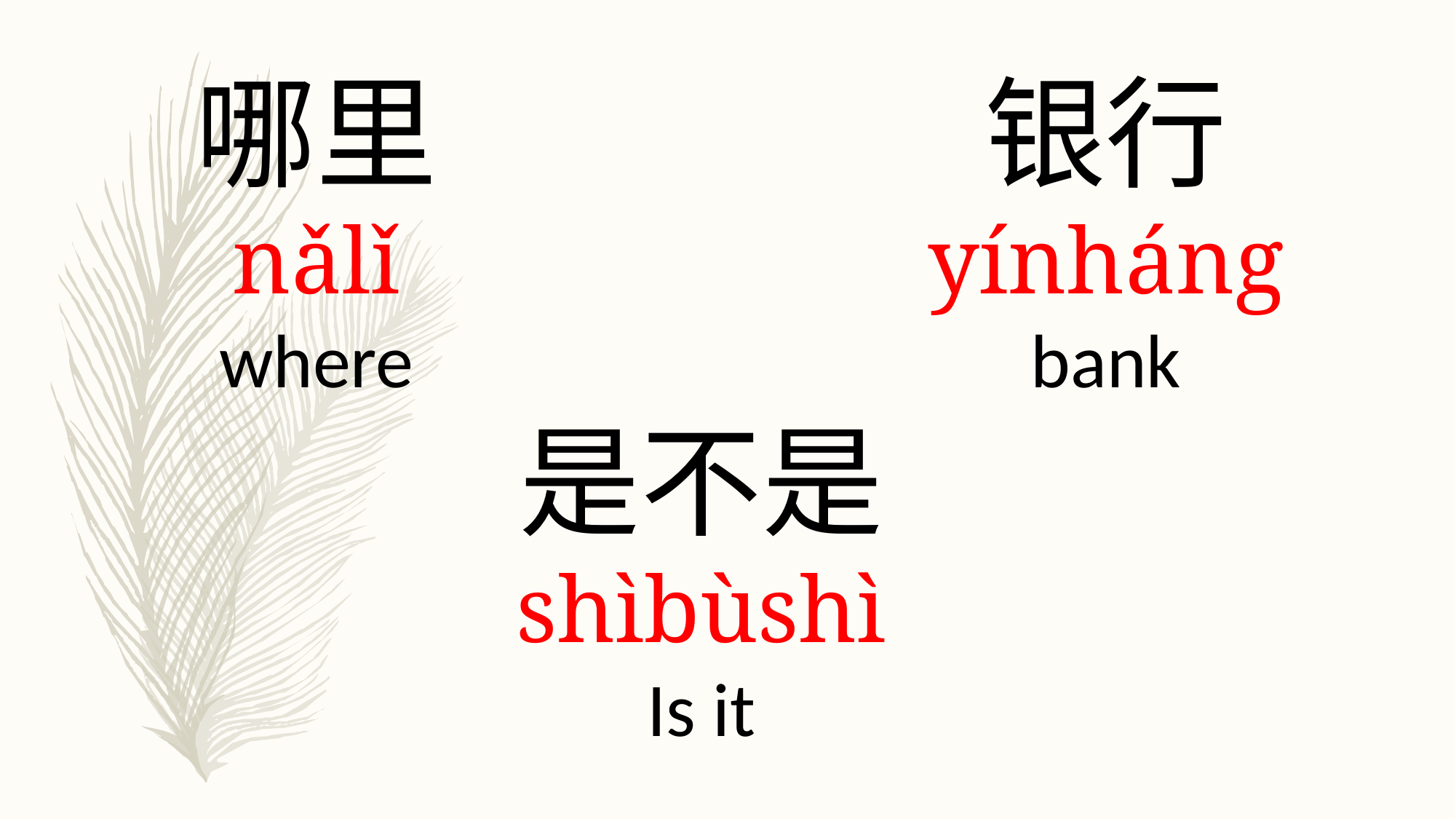

哪里
nǎlǐ
where
银行
yínháng
bank
是不是
shìbùshì
Is it